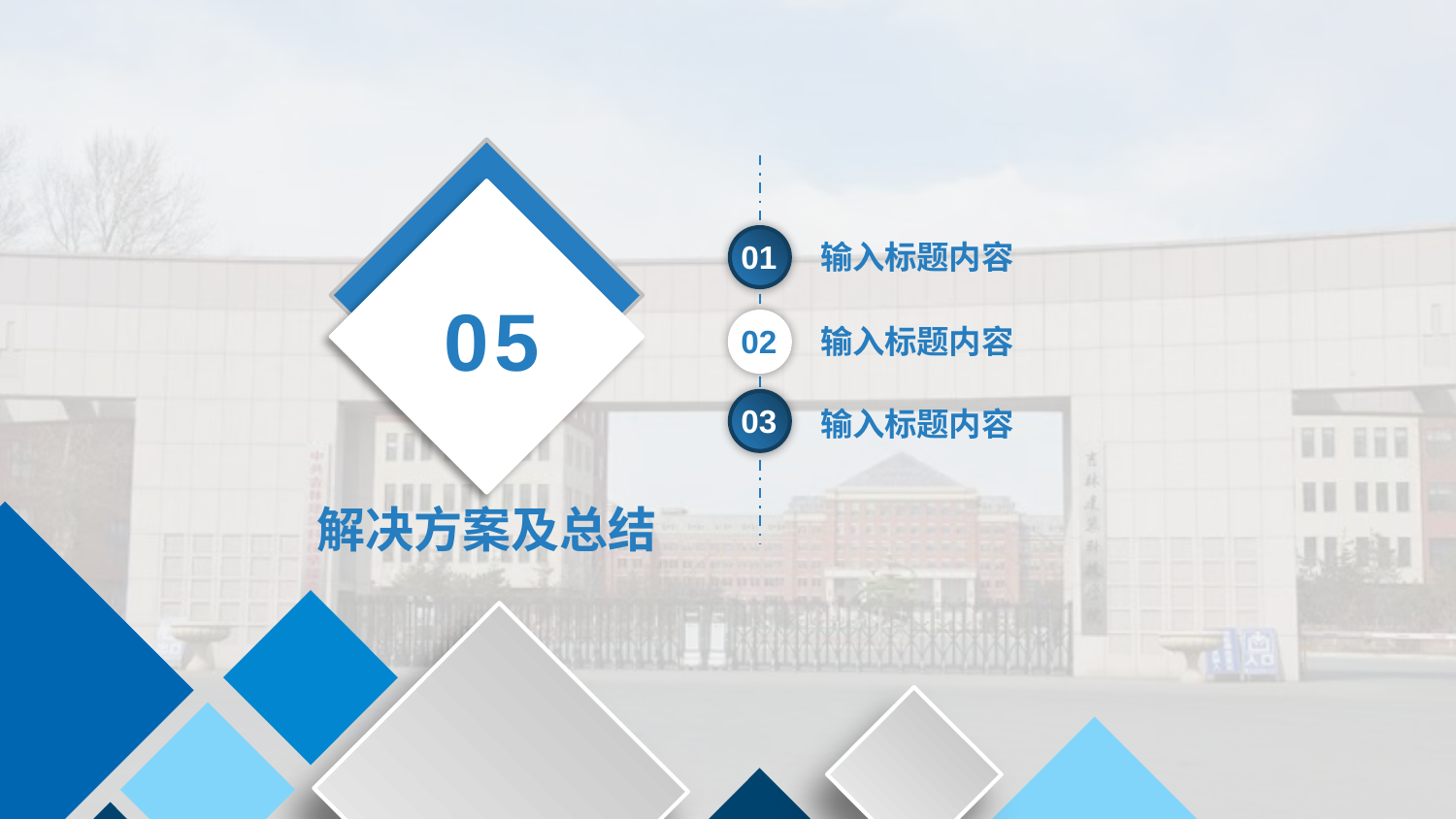

05

01
输入标题内容

02
输入标题内容

03
输入标题内容
解决方案及总结